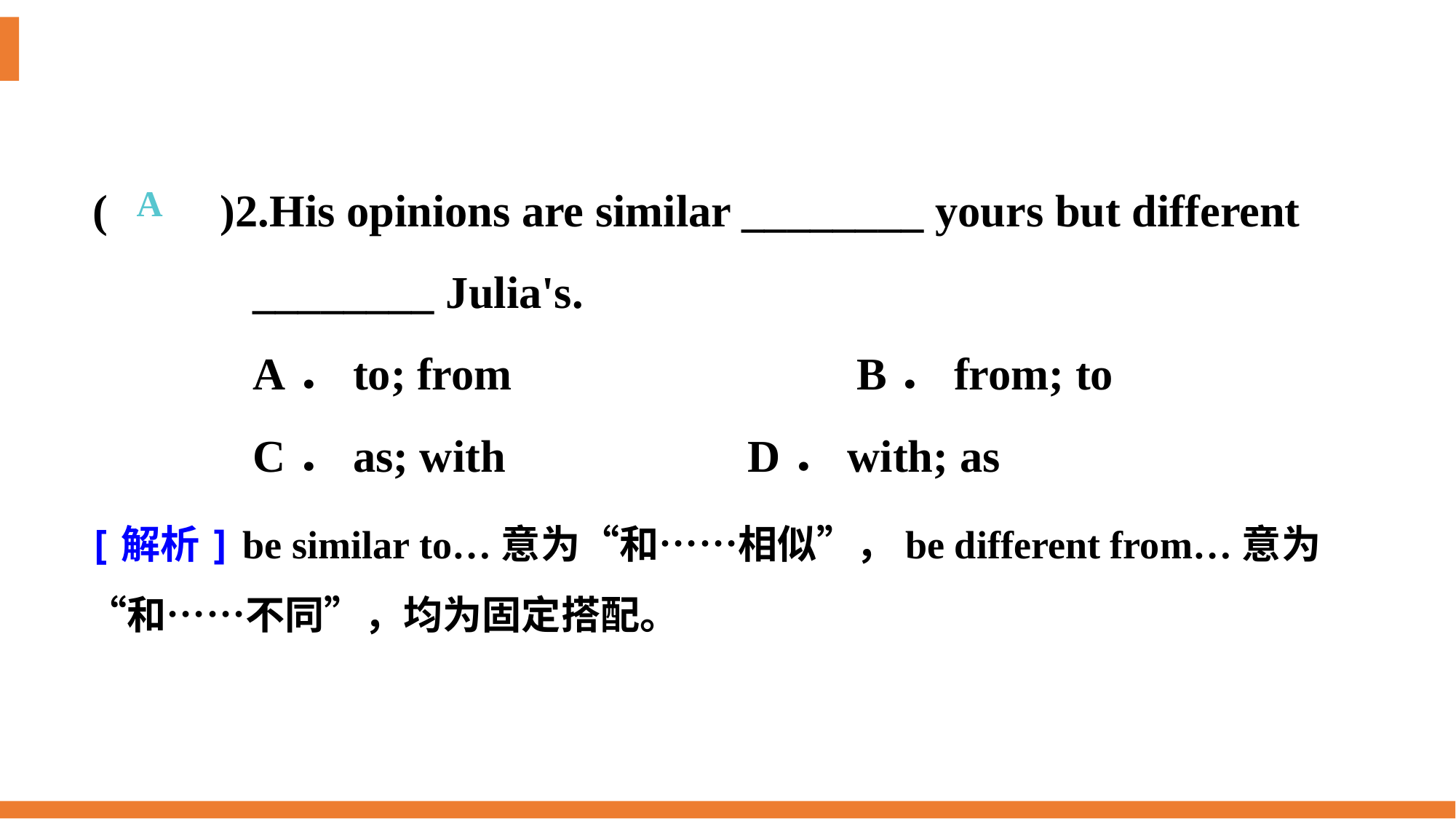

(　　)2.His opinions are similar ________ yours but different
________ Julia's.
A．to; from  			B．from; to
C．as; with  			D．with; as
A
[解析] be similar to…意为“和……相似”，be different from…意为“和……不同”，均为固定搭配。